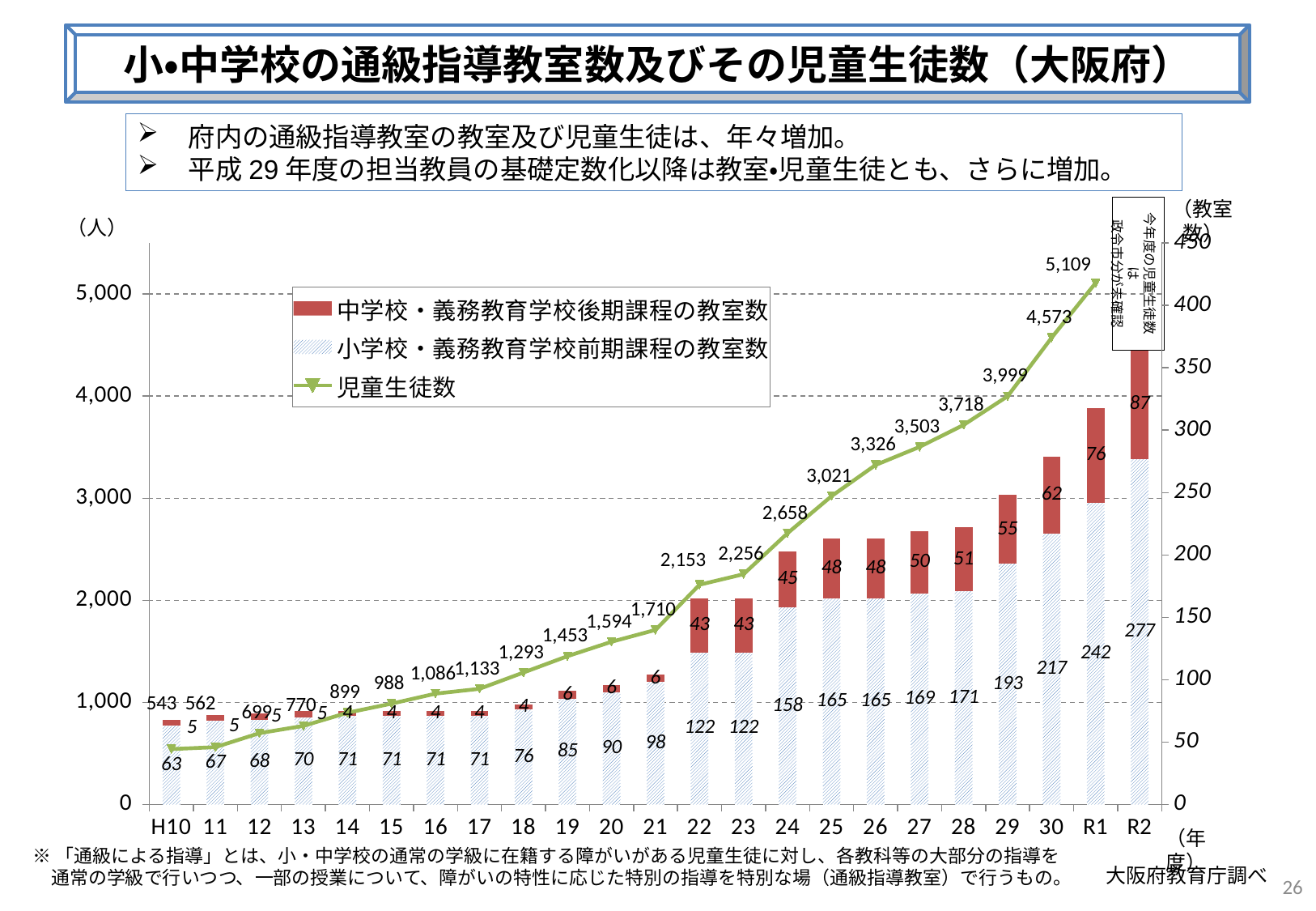

小・中学校の通級指導教室数及びその児童生徒数（大阪府）
　府内の通級指導教室の教室及び児童生徒は、年々増加。
　平成29年度の担当教員の基礎定数化以降は教室・児童生徒とも、さらに増加。
（教室数）
今年度の児童生徒数は
政令市分が未確認
（人）

### Chart

| Category | 小学校・義務教育学校前期課程の教室数 | 中学校・義務教育学校後期課程の教室数 | 児童生徒数 |
|---|---|---|---|
| H10 | 63.0 | 5.0 | 543.0 |
| 11 | 67.0 | 5.0 | 562.0 |
| 12 | 68.0 | 5.0 | 699.0 |
| 13 | 70.0 | 5.0 | 770.0 |
| 14 | 71.0 | 4.0 | 899.0 |
| 15 | 71.0 | 4.0 | 988.0 |
| 16 | 71.0 | 4.0 | 1086.0 |
| 17 | 71.0 | 4.0 | 1133.0 |
| 18 | 76.0 | 4.0 | 1293.0 |
| 19 | 85.0 | 6.0 | 1453.0 |
| 20 | 90.0 | 6.0 | 1594.0 |
| 21 | 98.0 | 6.0 | 1710.0 |
| 22 | 122.0 | 43.0 | 2153.0 |
| 23 | 122.0 | 43.0 | 2256.0 |
| 24 | 158.0 | 45.0 | 2658.0 |
| 25 | 165.0 | 48.0 | 3021.0 |
| 26 | 165.0 | 48.0 | 3326.0 |
| 27 | 169.0 | 50.0 | 3503.0 |
| 28 | 171.0 | 51.0 | 3718.0 |
| 29 | 193.0 | 55.0 | 3999.0 |
| 30 | 217.0 | 62.0 | 4573.0 |
| R1 | 242.0 | 76.0 | 5109.0 |
| R2 | 277.0 | 87.0 | None |
（年度）
※「通級による指導」とは、小・中学校の通常の学級に在籍する障がいがある児童生徒に対し、各教科等の大部分の指導を
　通常の学級で行いつつ、一部の授業について、障がいの特性に応じた特別の指導を特別な場（通級指導教室）で行うもの。
大阪府教育庁調べ
26